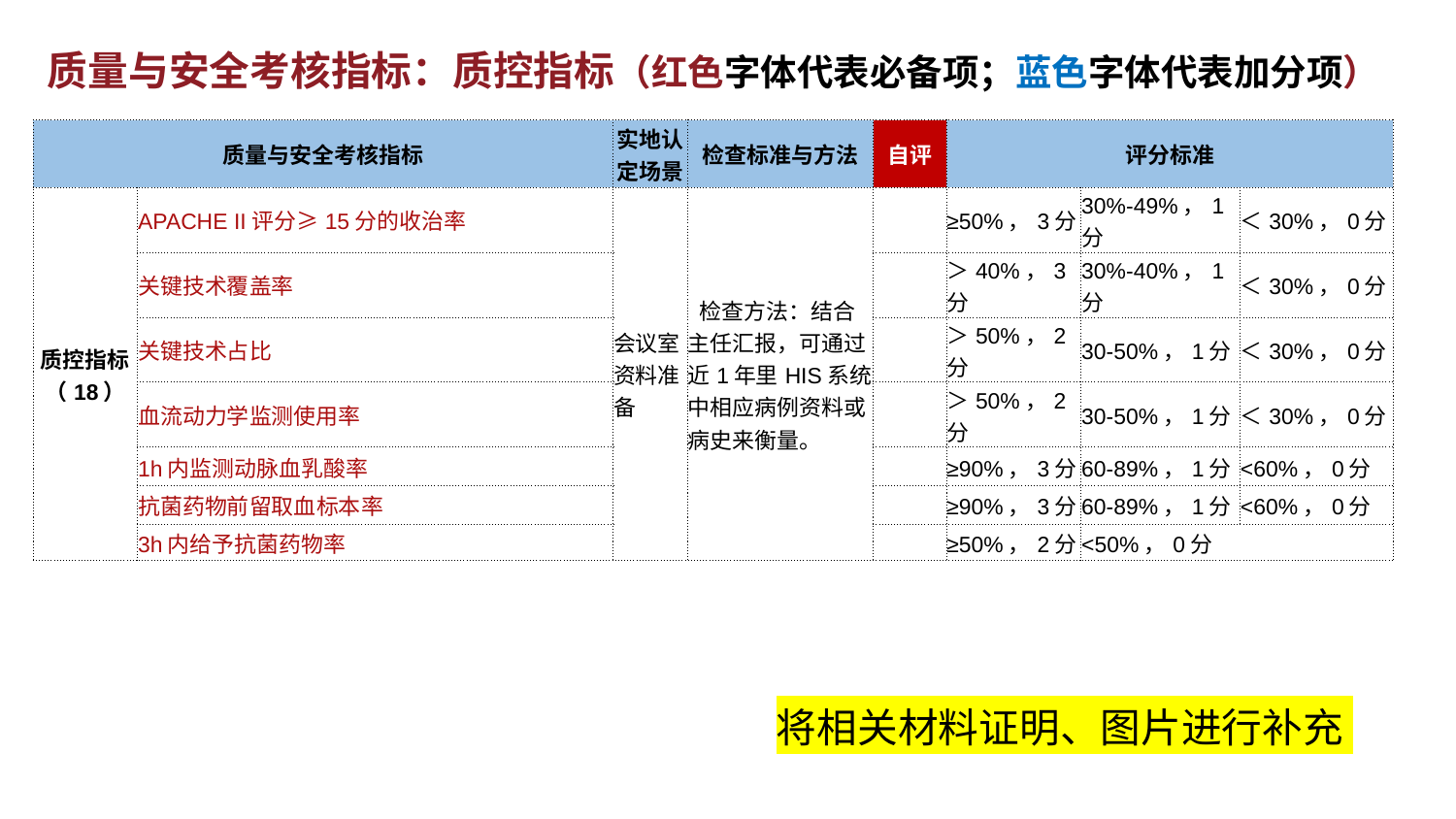

质量与安全考核指标：质控指标（红色字体代表必备项；蓝色字体代表加分项）

| 质量与安全考核指标 |  | 实地认定场景 | 检查标准与方法 | 自评 | 评分标准 |  |  |
| --- | --- | --- | --- | --- | --- | --- | --- |
| 质控指标（18） | APACHE II评分≥15分的收治率 | 会议室资料准备 | 检查方法：结合主任汇报，可通过近1年里HIS系统中相应病例资料或病史来衡量。 |  | ≥50%，3分 | 30%-49%，1分 | ＜30%，0分 |
|  | 关键技术覆盖率 |  |  |  | ＞40%，3分 | 30%-40%，1分 | ＜30%，0分 |
|  | 关键技术占比 |  |  |  | ＞50%，2分 | 30-50%，1分 | ＜30%，0分 |
|  | 血流动力学监测使用率 |  |  |  | ＞50%，2分 | 30-50%，1分 | ＜30%，0分 |
|  | 1h内监测动脉血乳酸率 |  |  |  | ≥90%，3分 | 60-89%，1分 | <60%，0分 |
|  | 抗菌药物前留取血标本率 |  |  |  | ≥90%，3分 | 60-89%，1分 | <60%，0分 |
|  | 3h内给予抗菌药物率 |  |  |  | ≥50%，2分 | <50%，0分 |  |
将相关材料证明、图片进行补充
108